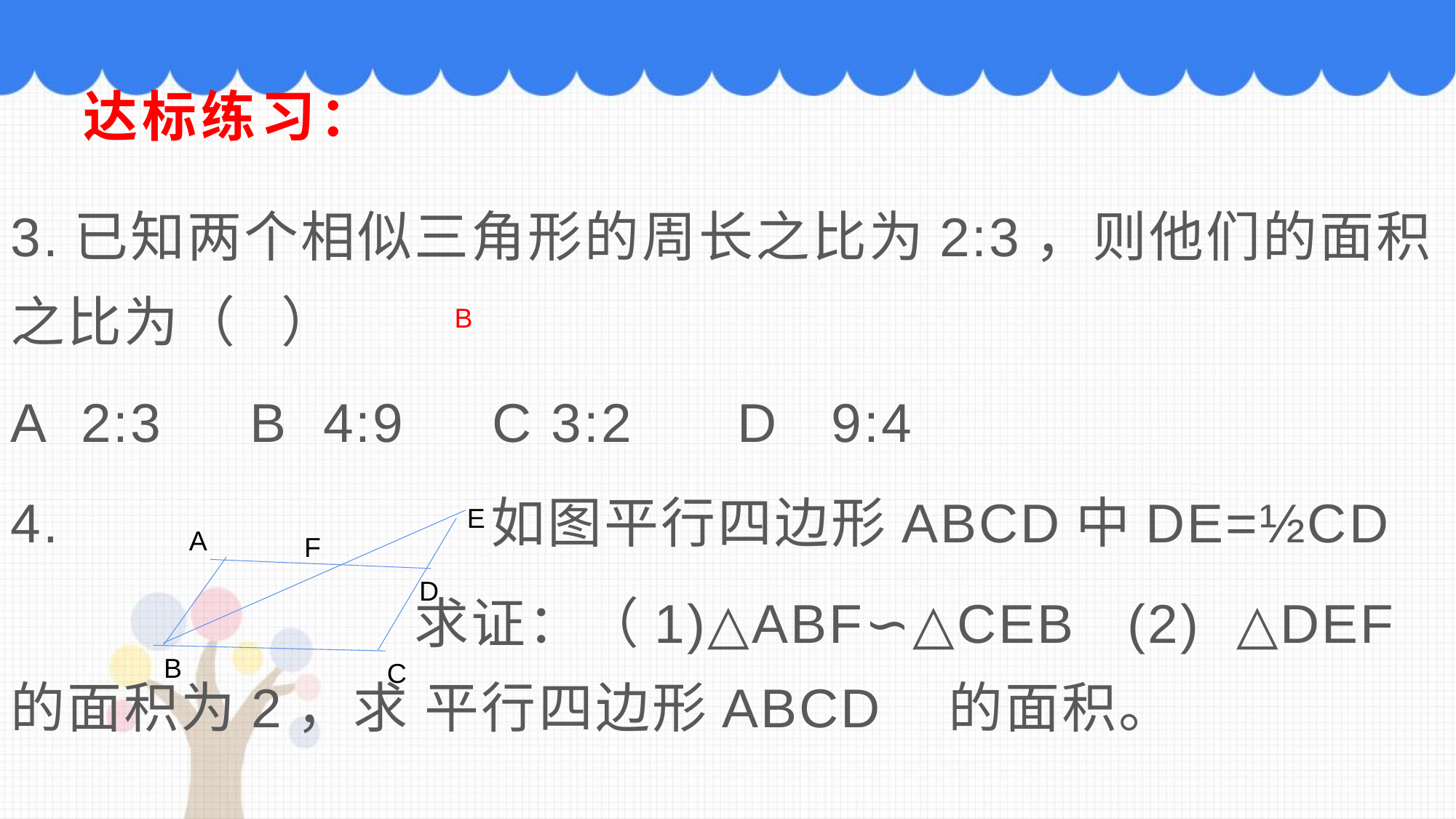

# 达标练习：
3.已知两个相似三角形的周长之比为2:3，则他们的面积之比为（   ）
A  2:3     B  4:9     C 3:2      D   9:4
4.                        如图平行四边形ABCD中DE=½CD
                           求证：（1)△ABF∽△CEB   (2)  △DEF的面积为2，求 平行四边形ABCD   的面积。
B
E
A
F
D
B
C